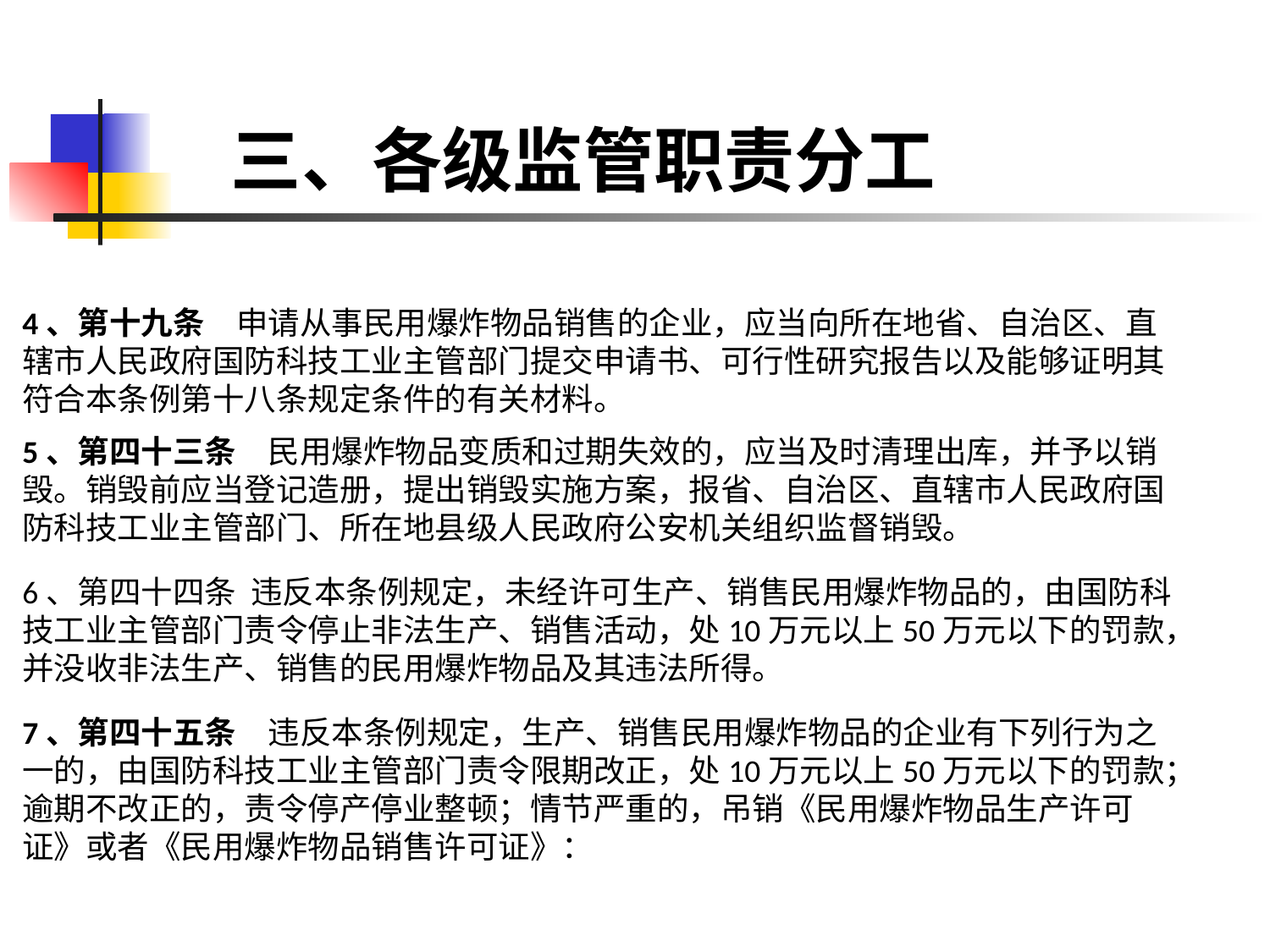

# 三、各级监管职责分工

4、第十九条　申请从事民用爆炸物品销售的企业，应当向所在地省、自治区、直辖市人民政府国防科技工业主管部门提交申请书、可行性研究报告以及能够证明其符合本条例第十八条规定条件的有关材料。
5、第四十三条　民用爆炸物品变质和过期失效的，应当及时清理出库，并予以销毁。销毁前应当登记造册，提出销毁实施方案，报省、自治区、直辖市人民政府国防科技工业主管部门、所在地县级人民政府公安机关组织监督销毁。
6、第四十四条  违反本条例规定，未经许可生产、销售民用爆炸物品的，由国防科技工业主管部门责令停止非法生产、销售活动，处10万元以上50万元以下的罚款，并没收非法生产、销售的民用爆炸物品及其违法所得。
7、第四十五条　违反本条例规定，生产、销售民用爆炸物品的企业有下列行为之一的，由国防科技工业主管部门责令限期改正，处10万元以上50万元以下的罚款；逾期不改正的，责令停产停业整顿；情节严重的，吊销《民用爆炸物品生产许可证》或者《民用爆炸物品销售许可证》：